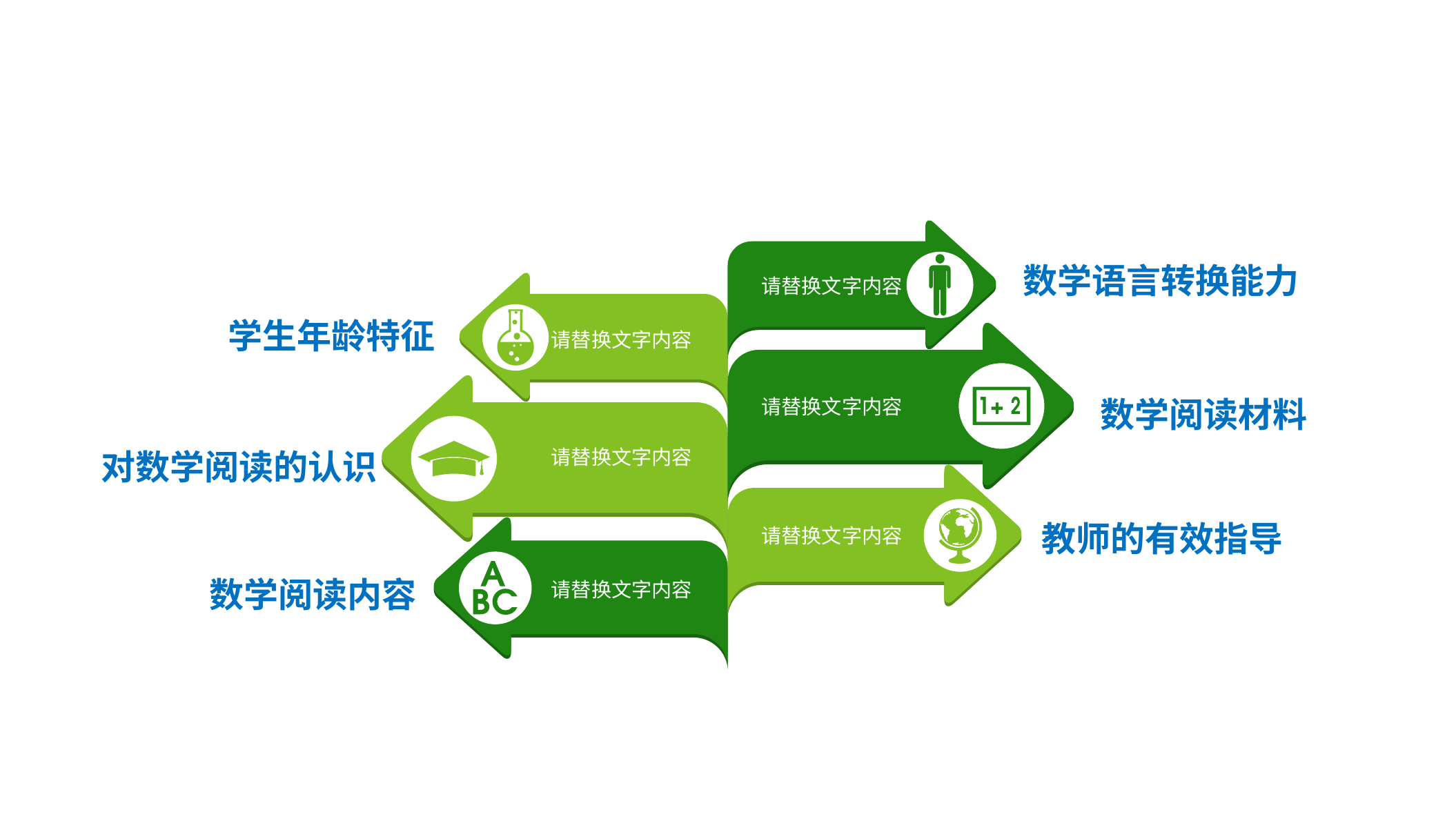

数学语言转换能力

请替换文字内容

学生年龄特征

请替换文字内容

数学阅读材料
请替换文字内容

对数学阅读的认识
请替换文字内容

教师的有效指导
请替换文字内容

数学阅读内容
请替换文字内容